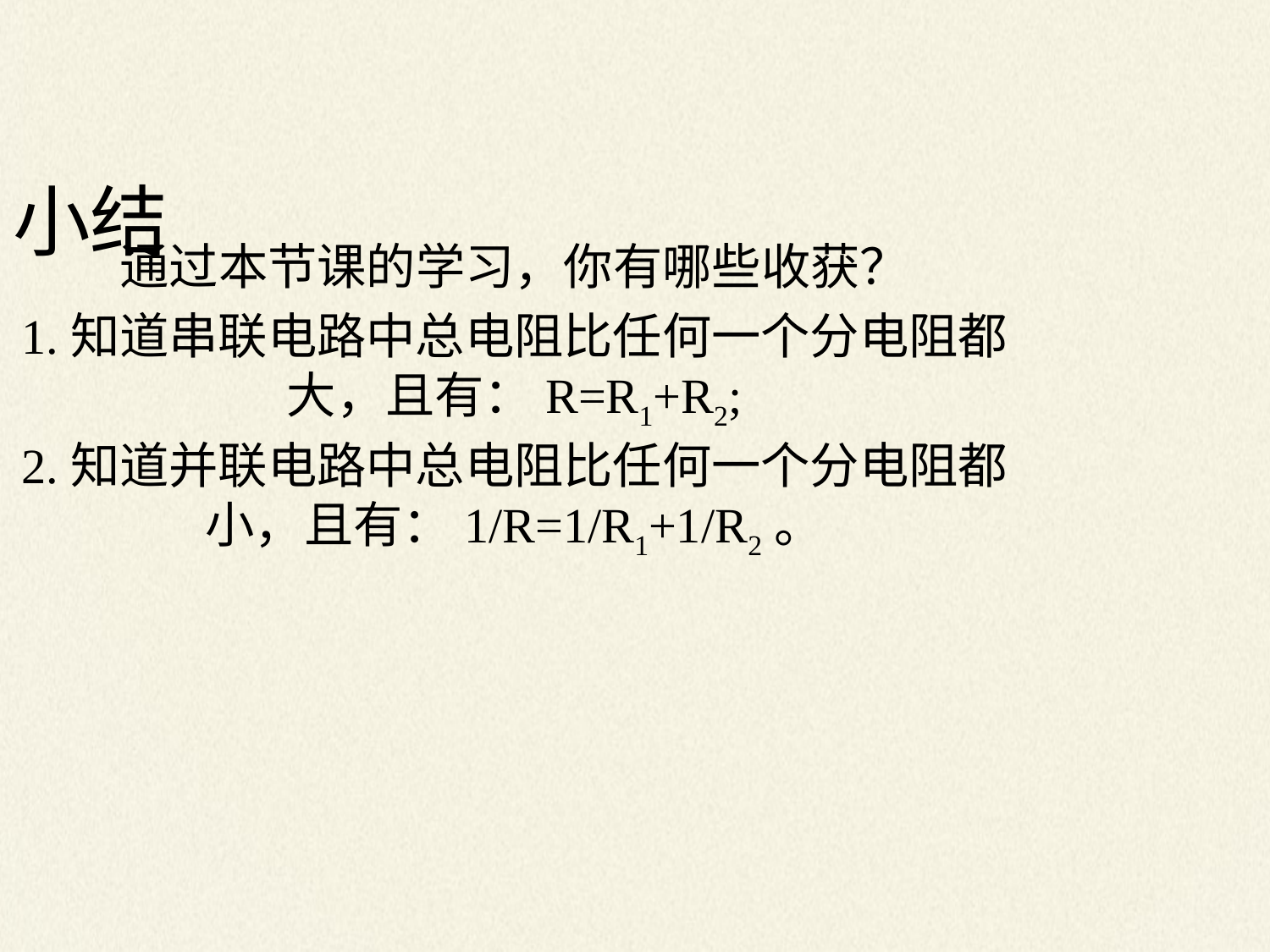

小结
通过本节课的学习，你有哪些收获？
1.知道串联电路中总电阻比任何一个分电阻都大，且有：R=R1+R2;
2.知道并联电路中总电阻比任何一个分电阻都小，且有：1/R=1/R1+1/R2。